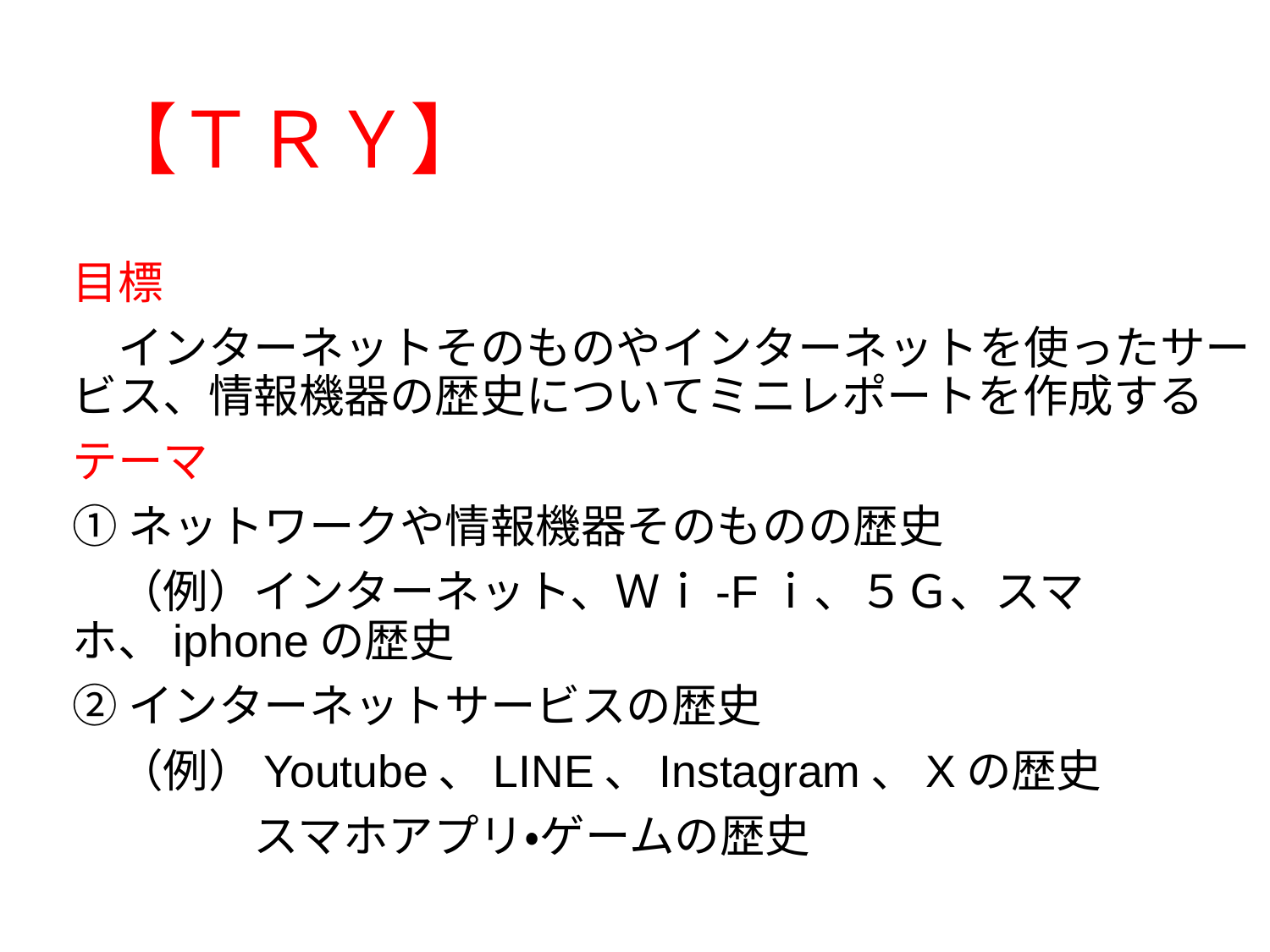

# 【ＴＲＹ】
目標
　インターネットそのものやインターネットを使ったサービス、情報機器の歴史についてミニレポートを作成する
テーマ
①ネットワークや情報機器そのものの歴史
　（例）インターネット、Ｗｉ-Fｉ、５Ｇ、スマホ、iphoneの歴史
②インターネットサービスの歴史
　（例）Youtube、LINE、Instagram、Xの歴史
　　　　スマホアプリ・ゲームの歴史